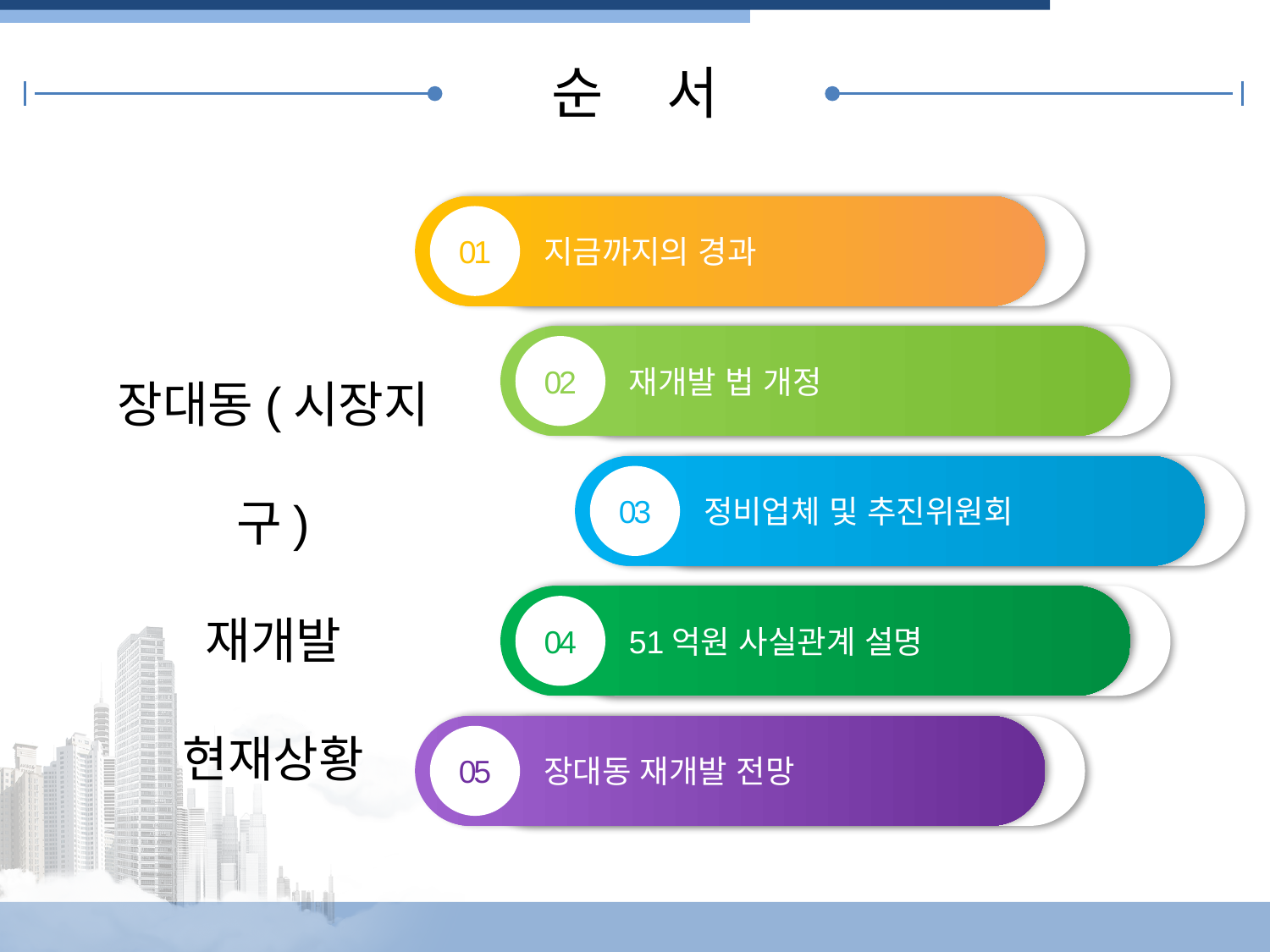

순    서
지금까지의 경과

01
장대동(시장지구)
재개발
현재상황
재개발 법 개정

02
정비업체 및 추진위원회

03
51억원 사실관계 설명

04
장대동 재개발 전망

05